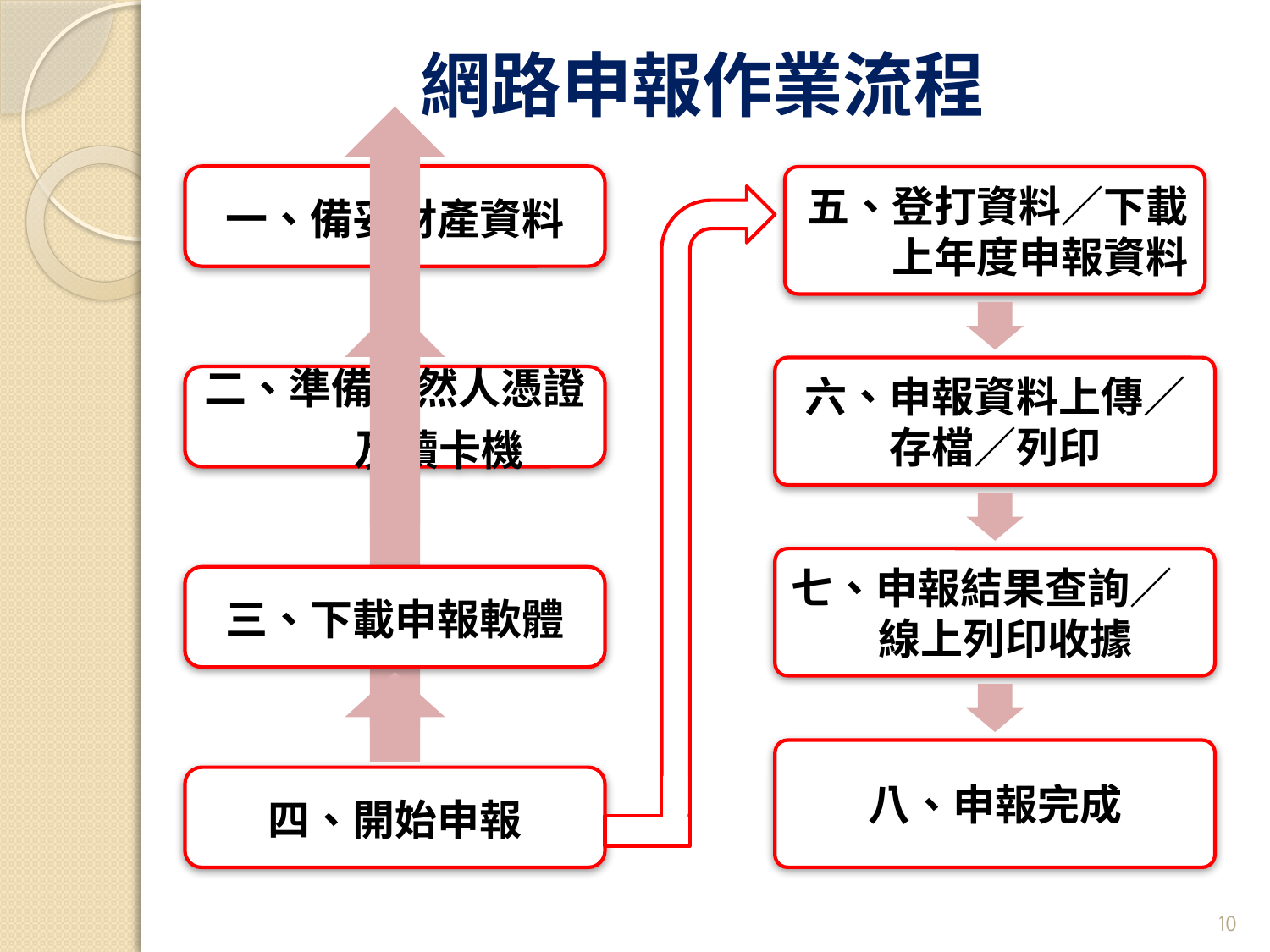

# 網路申報作業流程
一、備妥財產資料
二、準備自然人憑證及讀卡機
四、開始申報
三、下載申報軟體
五、登打資料／下載上年度申報資料

六、申報資料上傳／
存檔／列印

七、申報結果查詢／線上列印收據

八、申報完成

10